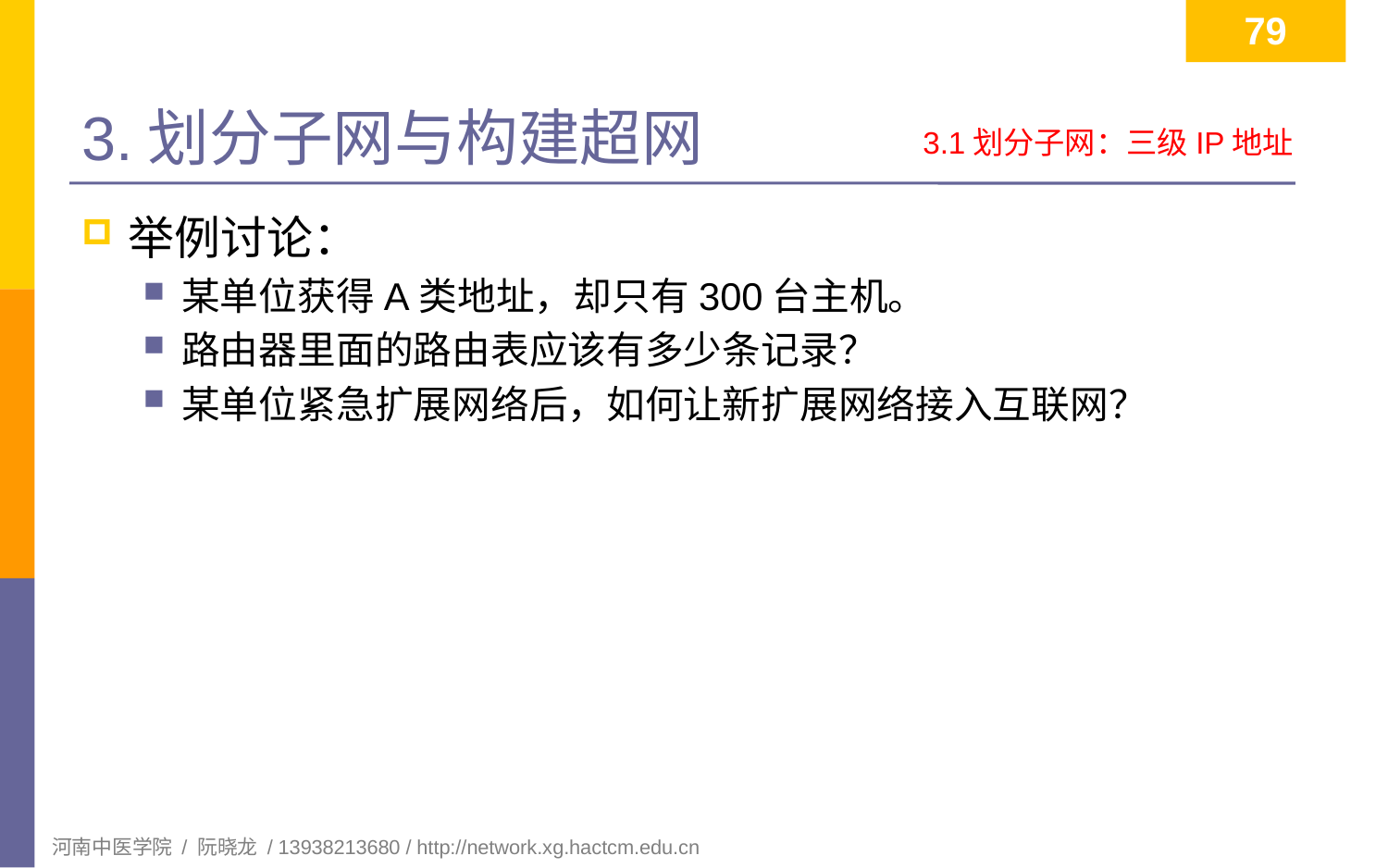

79
# 3.划分子网与构建超网
3.1划分子网：三级IP地址
举例讨论：
某单位获得A类地址，却只有300台主机。
路由器里面的路由表应该有多少条记录？
某单位紧急扩展网络后，如何让新扩展网络接入互联网？